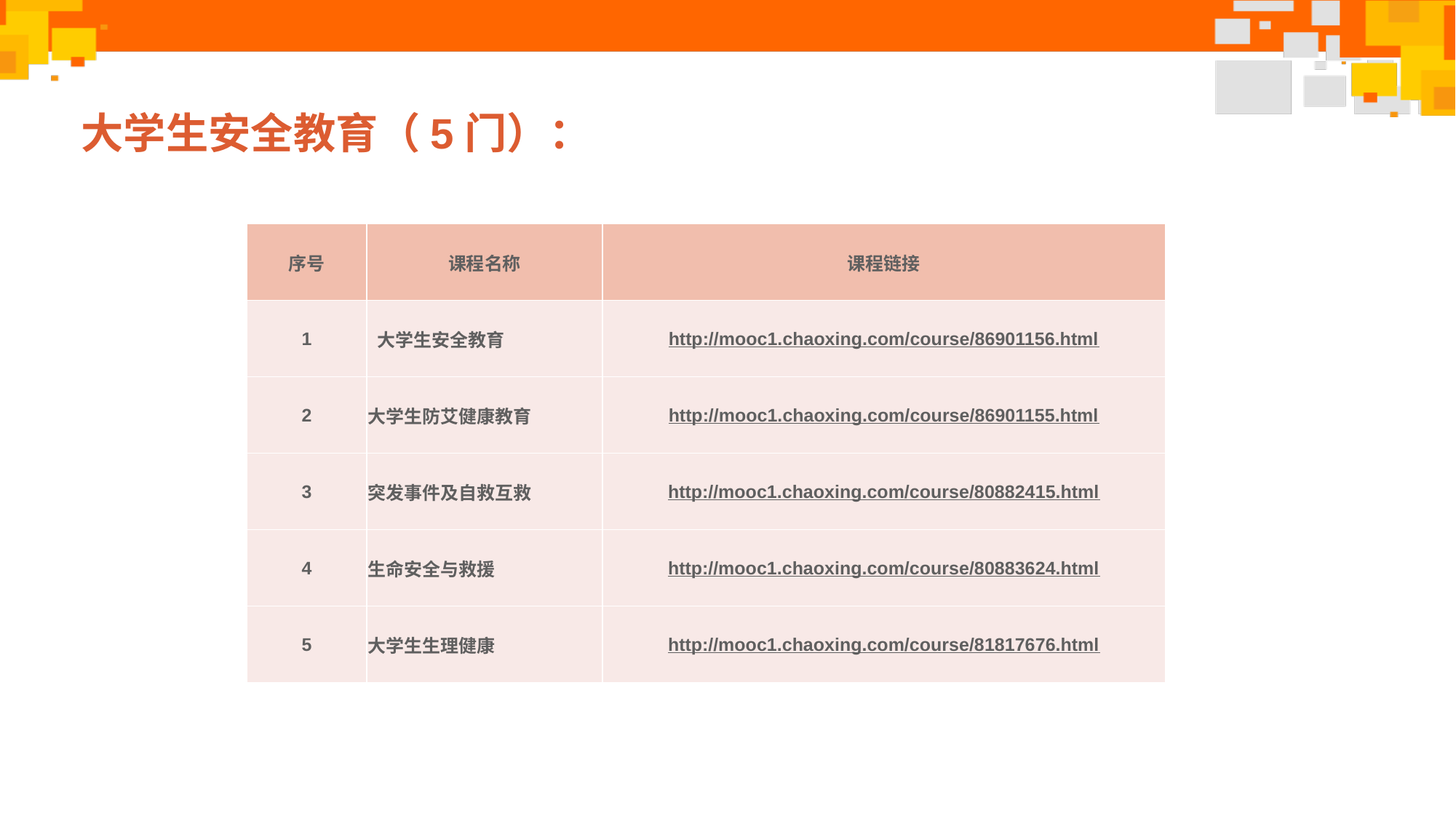

# 大学生安全教育（5门）：
| 序号 | 课程名称 | 课程链接 |
| --- | --- | --- |
| 1 | 大学生安全教育 | http://mooc1.chaoxing.com/course/86901156.html |
| 2 | 大学生防艾健康教育 | http://mooc1.chaoxing.com/course/86901155.html |
| 3 | 突发事件及自救互救 | http://mooc1.chaoxing.com/course/80882415.html |
| 4 | 生命安全与救援 | http://mooc1.chaoxing.com/course/80883624.html |
| 5 | 大学生生理健康 | http://mooc1.chaoxing.com/course/81817676.html |